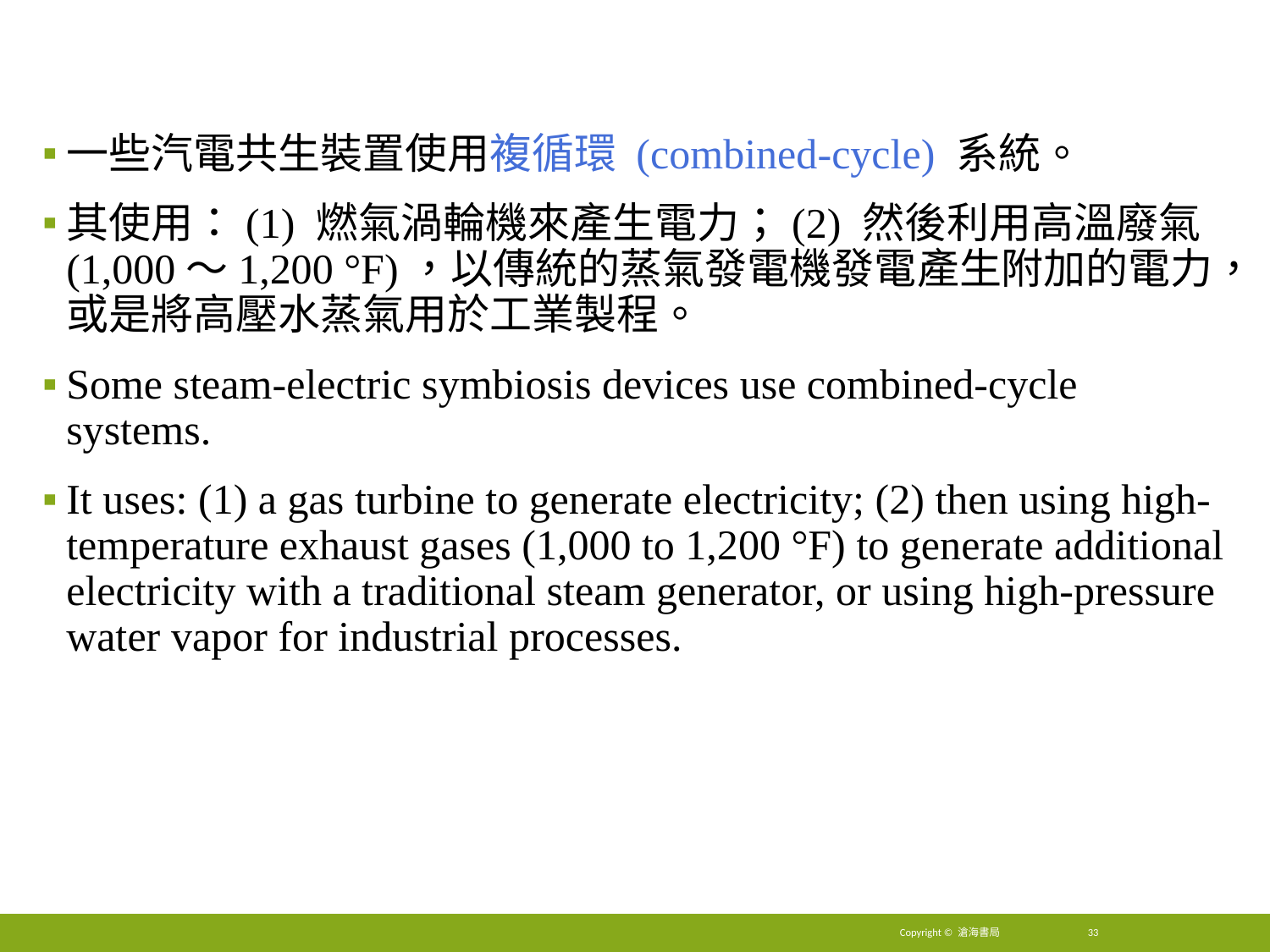

#
一些汽電共生裝置使用複循環 (combined-cycle) 系統。
其使用：(1) 燃氣渦輪機來產生電力；(2) 然後利用高溫廢氣 (1,000～1,200 °F)，以傳統的蒸氣發電機發電產生附加的電力，或是將高壓水蒸氣用於工業製程。
Some steam-electric symbiosis devices use combined-cycle systems.
It uses: (1) a gas turbine to generate electricity; (2) then using high-temperature exhaust gases (1,000 to 1,200 °F) to generate additional electricity with a traditional steam generator, or using high-pressure water vapor for industrial processes.
Copyright © 滄海書局
33